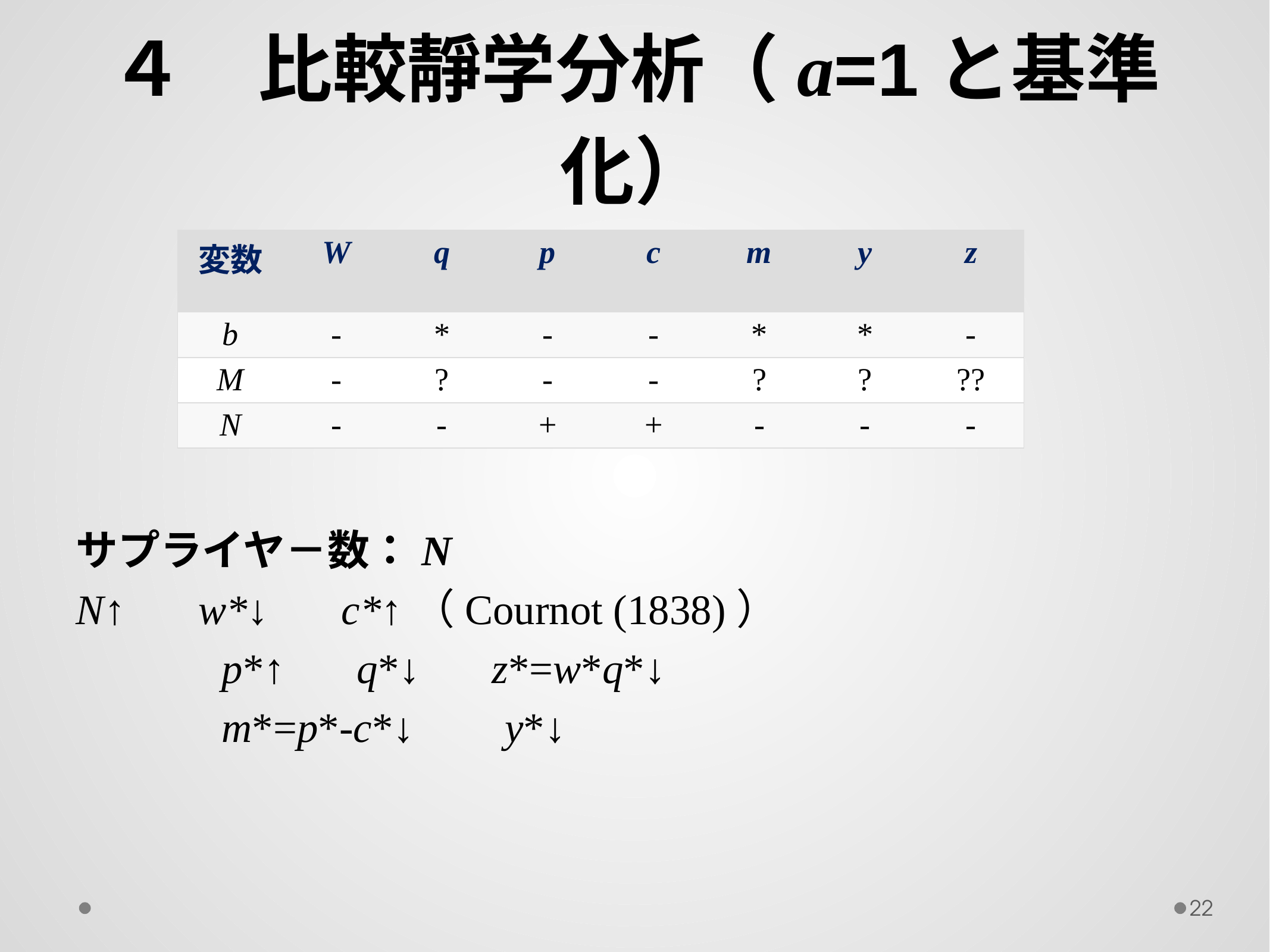

# ４　比較靜学分析（a=1と基準化）

サプライヤ－数：N
N↑ 　w*↓ 　c*↑（Cournot (1838)）
　　　 p*↑　 q*↓　 z*=w*q*↓
　　　 m*=p*-c*↓　   y*↓

| 変数 | W | q | p | c | m | y | z |
| --- | --- | --- | --- | --- | --- | --- | --- |
| b | - | \* | - | - | \* | \* | - |
| M | - | ? | - | - | ? | ? | ?? |
| N | - | - | + | + | - | - | - |
22